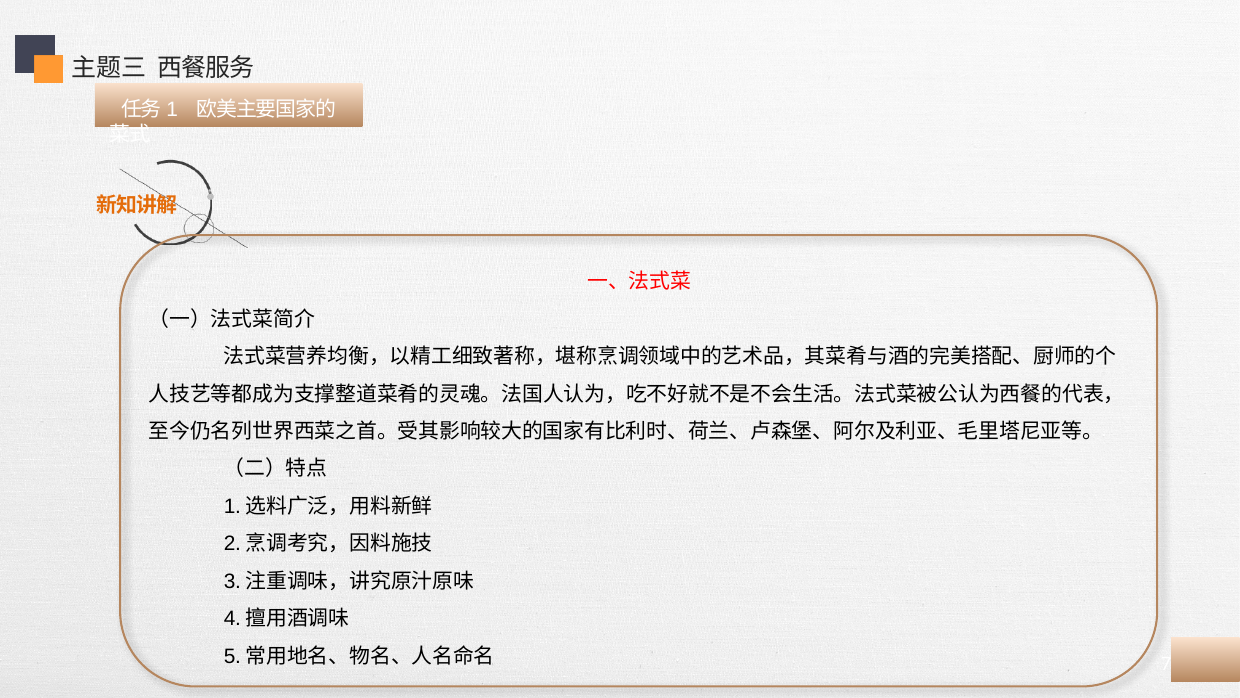

主题三  西餐服务

 任务1   欧美主要国家的菜式

一、法式菜
（一）法式菜简介
法式菜营养均衡，以精工细致著称，堪称烹调领域中的艺术品，其菜肴与酒的完美搭配、厨师的个人技艺等都成为支撑整道菜肴的灵魂。法国人认为，吃不好就不是不会生活。法式菜被公认为西餐的代表，至今仍名列世界西菜之首。受其影响较大的国家有比利时、荷兰、卢森堡、阿尔及利亚、毛里塔尼亚等。
（二）特点
1.选料广泛，用料新鲜
2.烹调考究，因料施技
3.注重调味，讲究原汁原味
4.擅用酒调味
5.常用地名、物名、人名命名